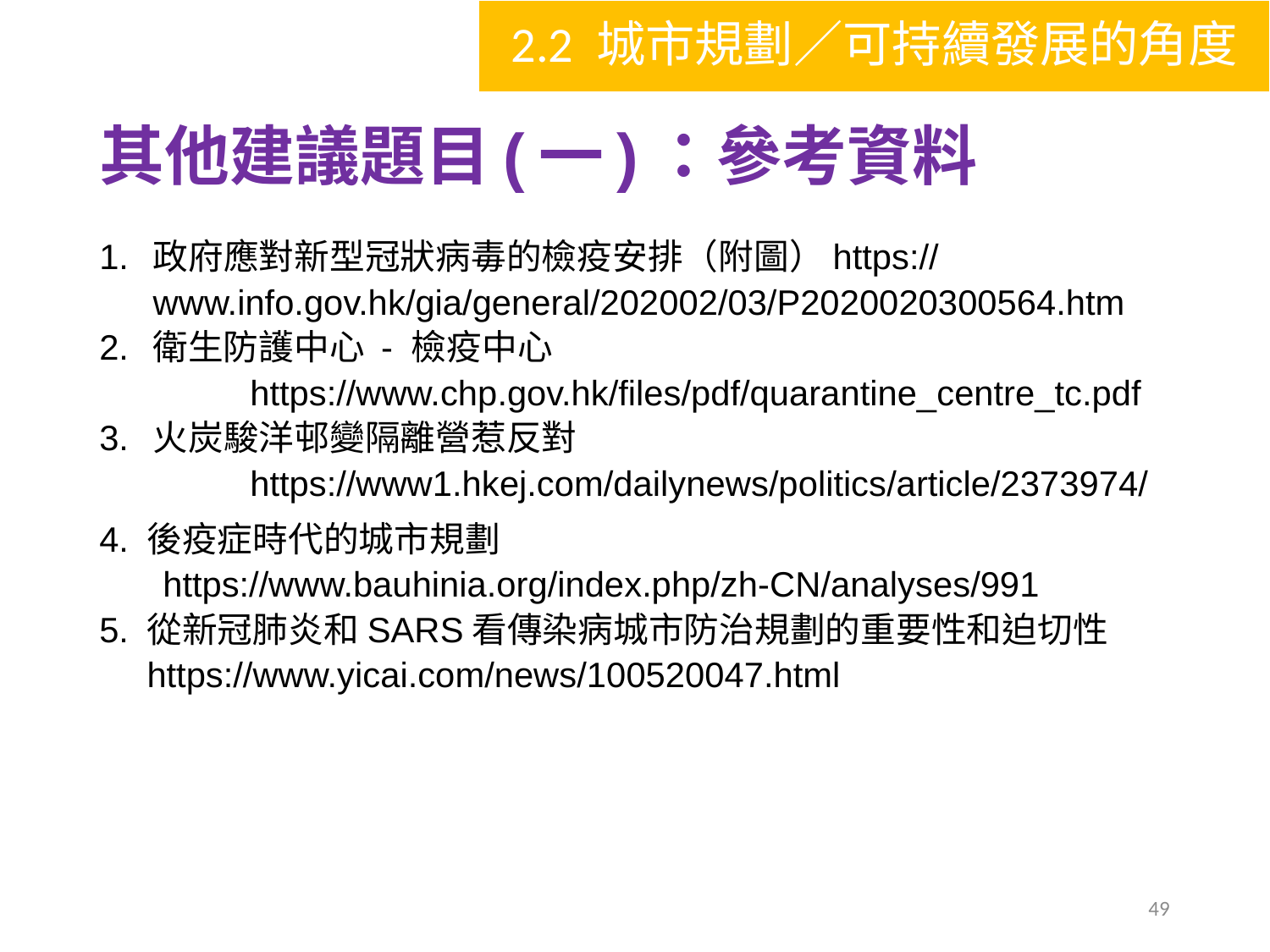

2.2 城市規劃／可持續發展的角度
# 其他建議題目(一)：參考資料
政府應對新型冠狀病毒的檢疫安排（附圖）https://www.info.gov.hk/gia/general/202002/03/P2020020300564.htm
衛生防護中心 - 檢疫中心
	https://www.chp.gov.hk/files/pdf/quarantine_centre_tc.pdf
火炭駿洋邨變隔離營惹反對
	https://www1.hkej.com/dailynews/politics/article/2373974/
後疫症時代的城市規劃
https://www.bauhinia.org/index.php/zh-CN/analyses/991
從新冠肺炎和SARS看傳染病城市防治規劃的重要性和迫切性https://www.yicai.com/news/100520047.html

49